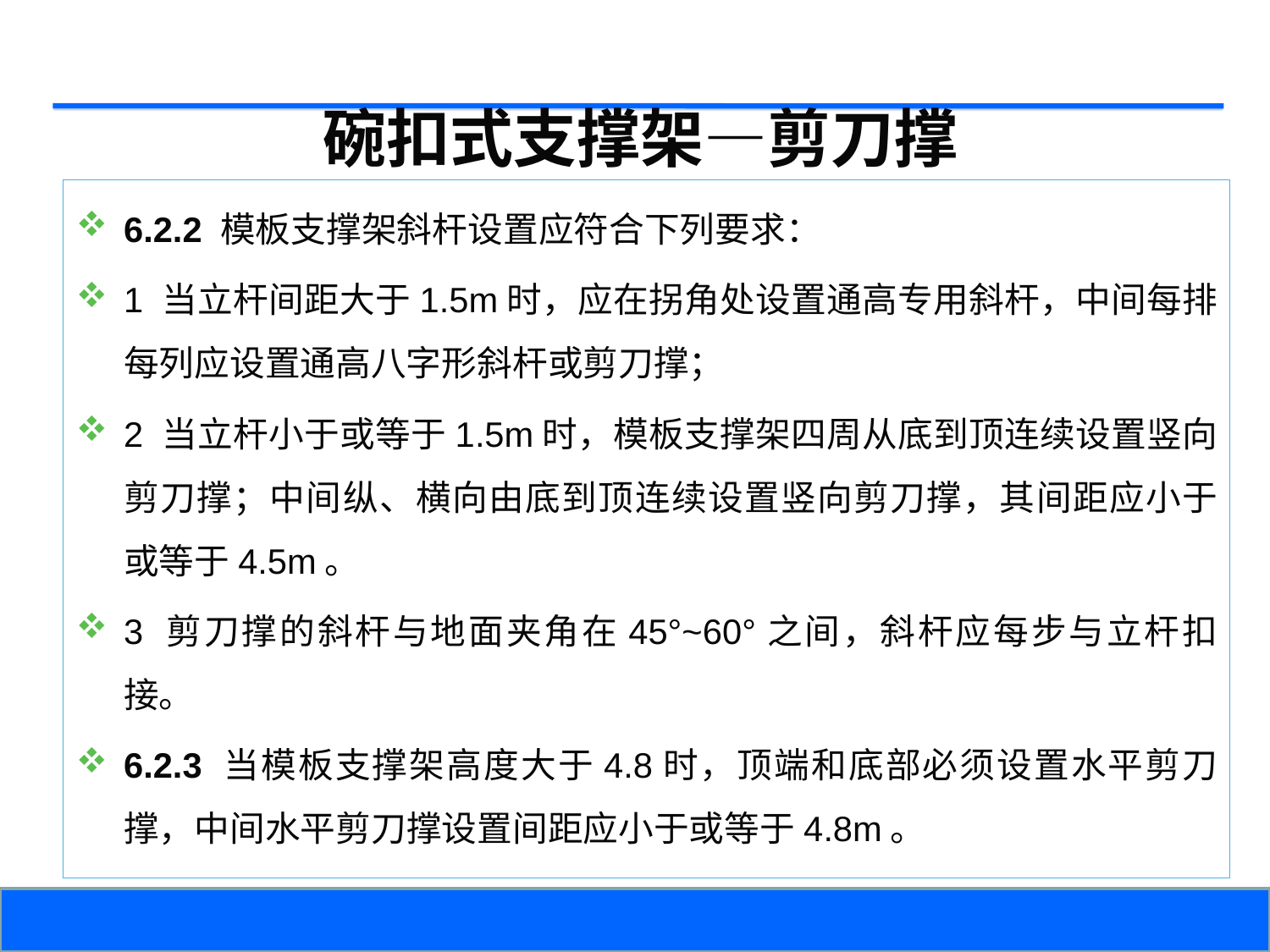

碗扣式支撑架—剪刀撑
6.2.2 模板支撑架斜杆设置应符合下列要求：
1 当立杆间距大于1.5m时，应在拐角处设置通高专用斜杆，中间每排每列应设置通高八字形斜杆或剪刀撑；
2 当立杆小于或等于1.5m时，模板支撑架四周从底到顶连续设置竖向剪刀撑；中间纵、横向由底到顶连续设置竖向剪刀撑，其间距应小于或等于4.5m。
3 剪刀撑的斜杆与地面夹角在45°~60°之间，斜杆应每步与立杆扣接。
6.2.3 当模板支撑架高度大于4.8时，顶端和底部必须设置水平剪刀撑，中间水平剪刀撑设置间距应小于或等于4.8m。